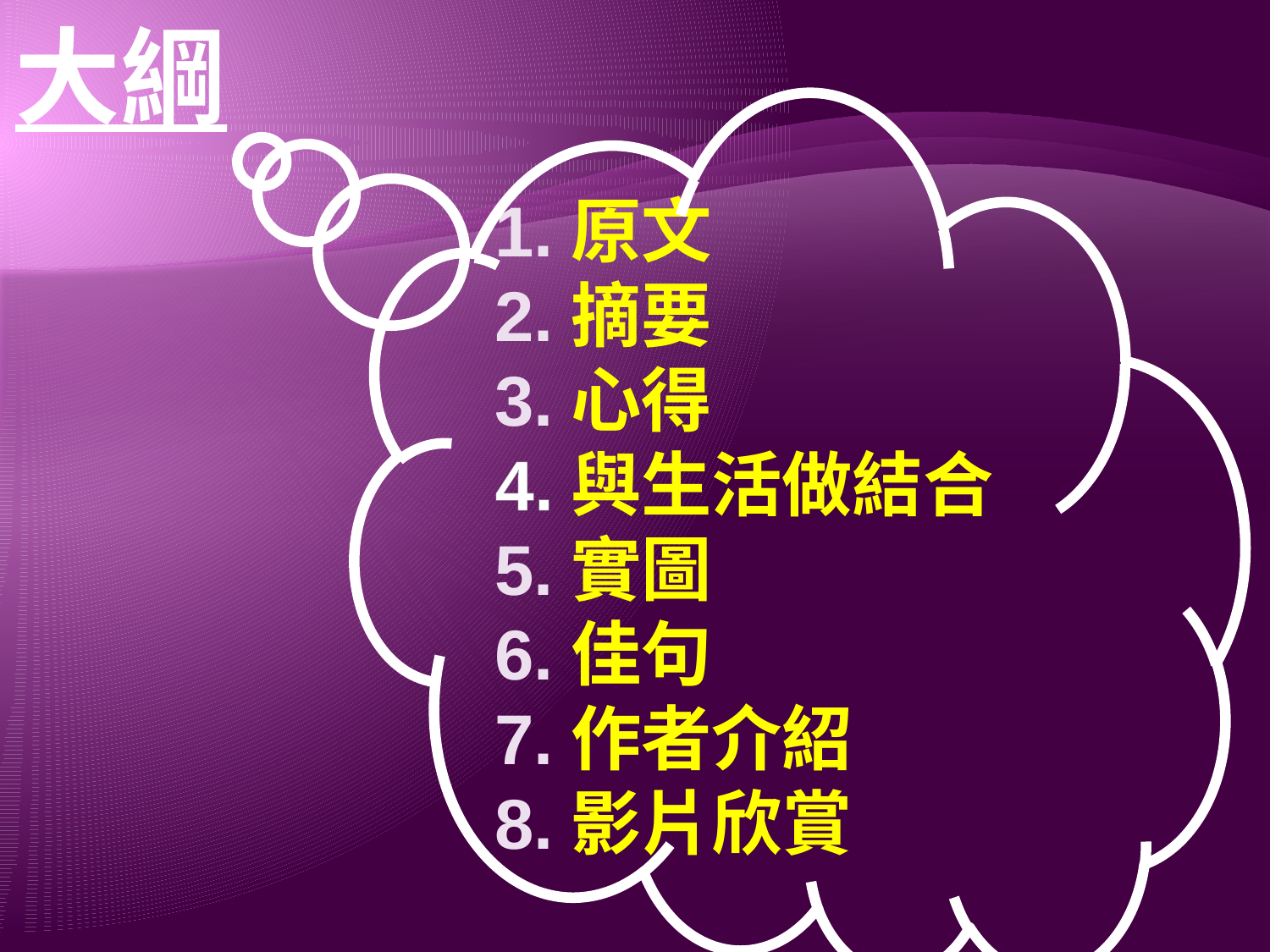

大綱

# 1.原文 2.摘要 3.心得 4.與生活做結合 5.實圖 6.佳句 7.作者介紹 8.影片欣賞